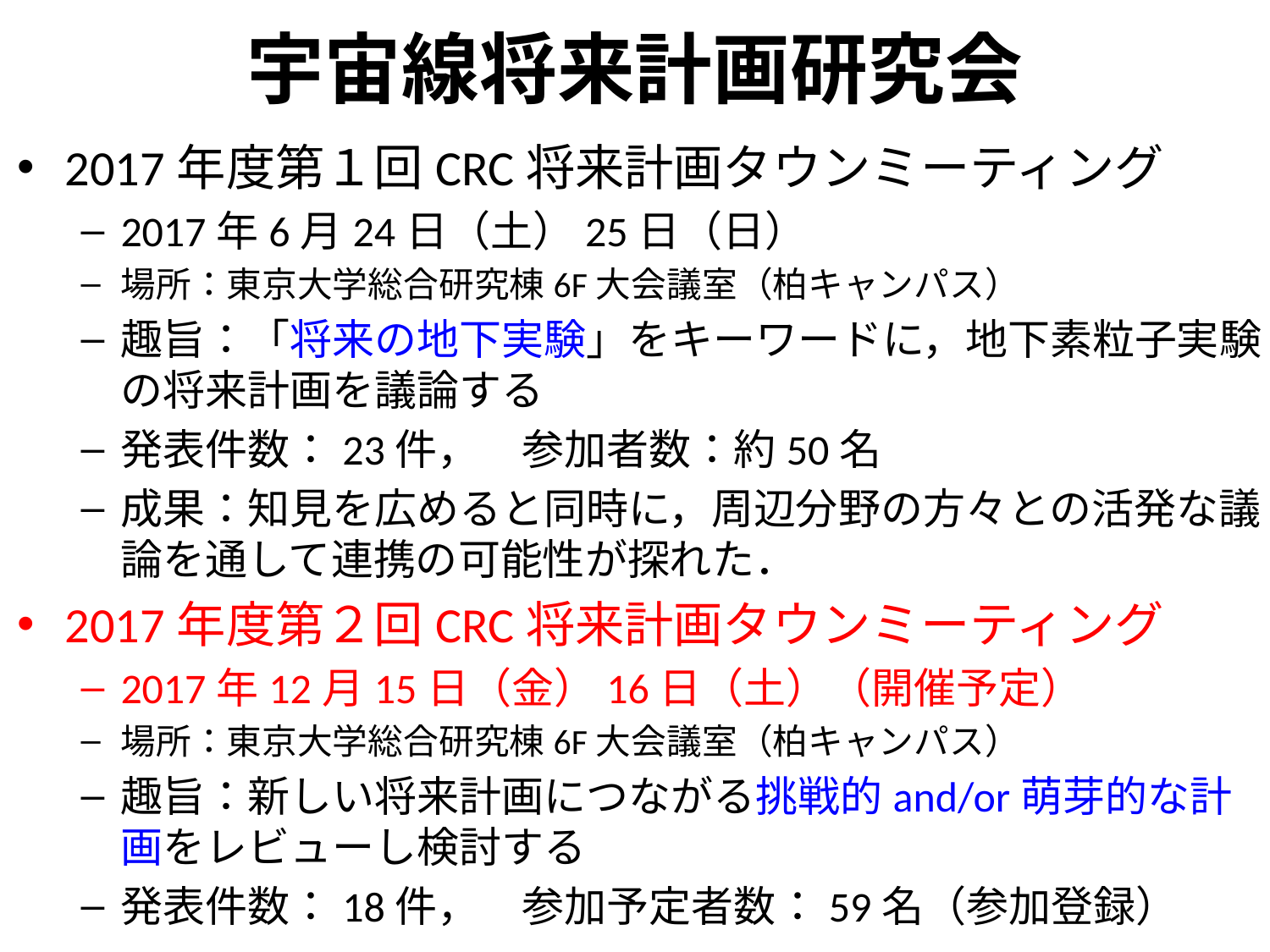

# 宇宙線将来計画研究会
2017年度第１回CRC将来計画タウンミーティング
2017年6月24日（土）25日（日）
場所：東京大学総合研究棟6F大会議室（柏キャンパス）
趣旨：「将来の地下実験」をキーワードに，地下素粒子実験の将来計画を議論する
発表件数：23件，　参加者数：約50名
成果：知見を広めると同時に，周辺分野の方々との活発な議論を通して連携の可能性が探れた．
2017年度第２回CRC将来計画タウンミーティング
2017年12月15日（金）16日（土）（開催予定）
場所：東京大学総合研究棟6F大会議室（柏キャンパス）
趣旨：新しい将来計画につながる挑戦的and/or萌芽的な計画をレビューし検討する
発表件数：18件，　参加予定者数：59名（参加登録）